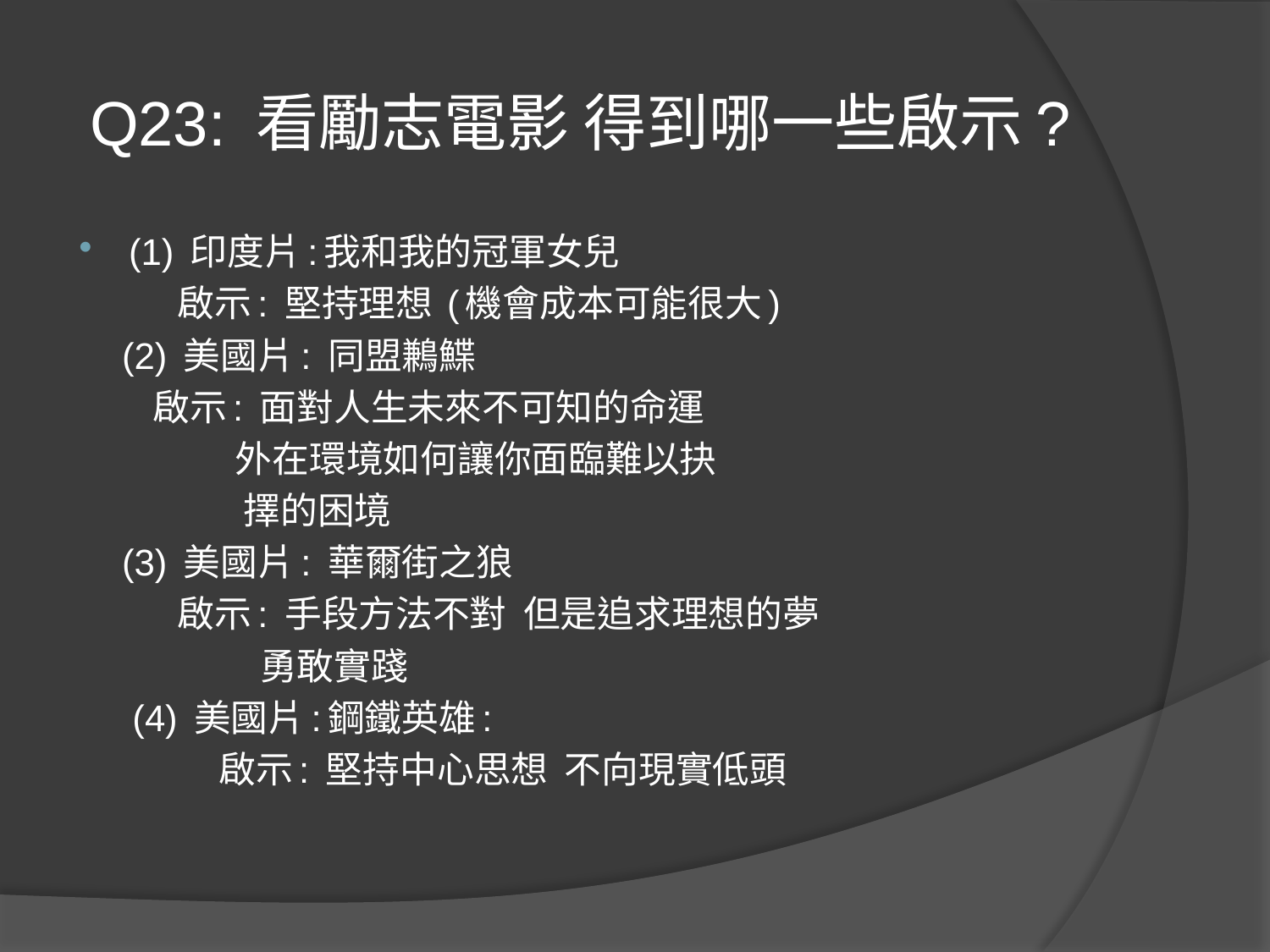

# Q23: 看勵志電影 得到哪一些啟示?
(1) 印度片:我和我的冠軍女兒
           啟示: 堅持理想 (機會成本可能很大)
    (2) 美國片: 同盟鶼鰈
        啟示: 面對人生未來不可知的命運
                  外在環境如何讓你面臨難以抉
                   擇的困境
    (3) 美國片: 華爾街之狼
           啟示: 手段方法不對  但是追求理想的夢
                     勇敢實踐
     (4) 美國片:鋼鐵英雄:
                啟示: 堅持中心思想  不向現實低頭